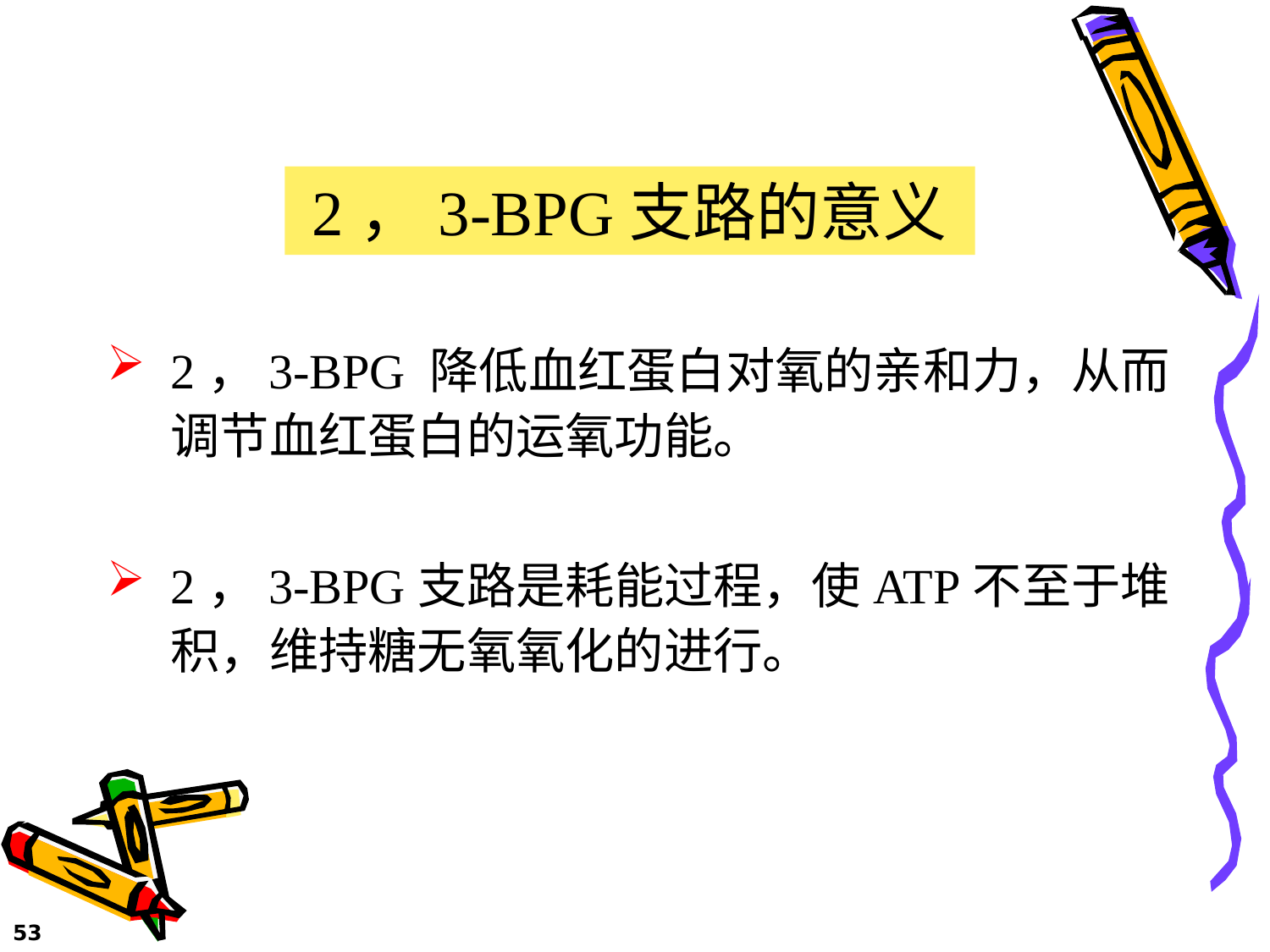

2，3-BPG支路的意义
2，3-BPG 降低血红蛋白对氧的亲和力，从而调节血红蛋白的运氧功能。

2，3-BPG支路是耗能过程，使ATP不至于堆积，维持糖无氧氧化的进行。
53